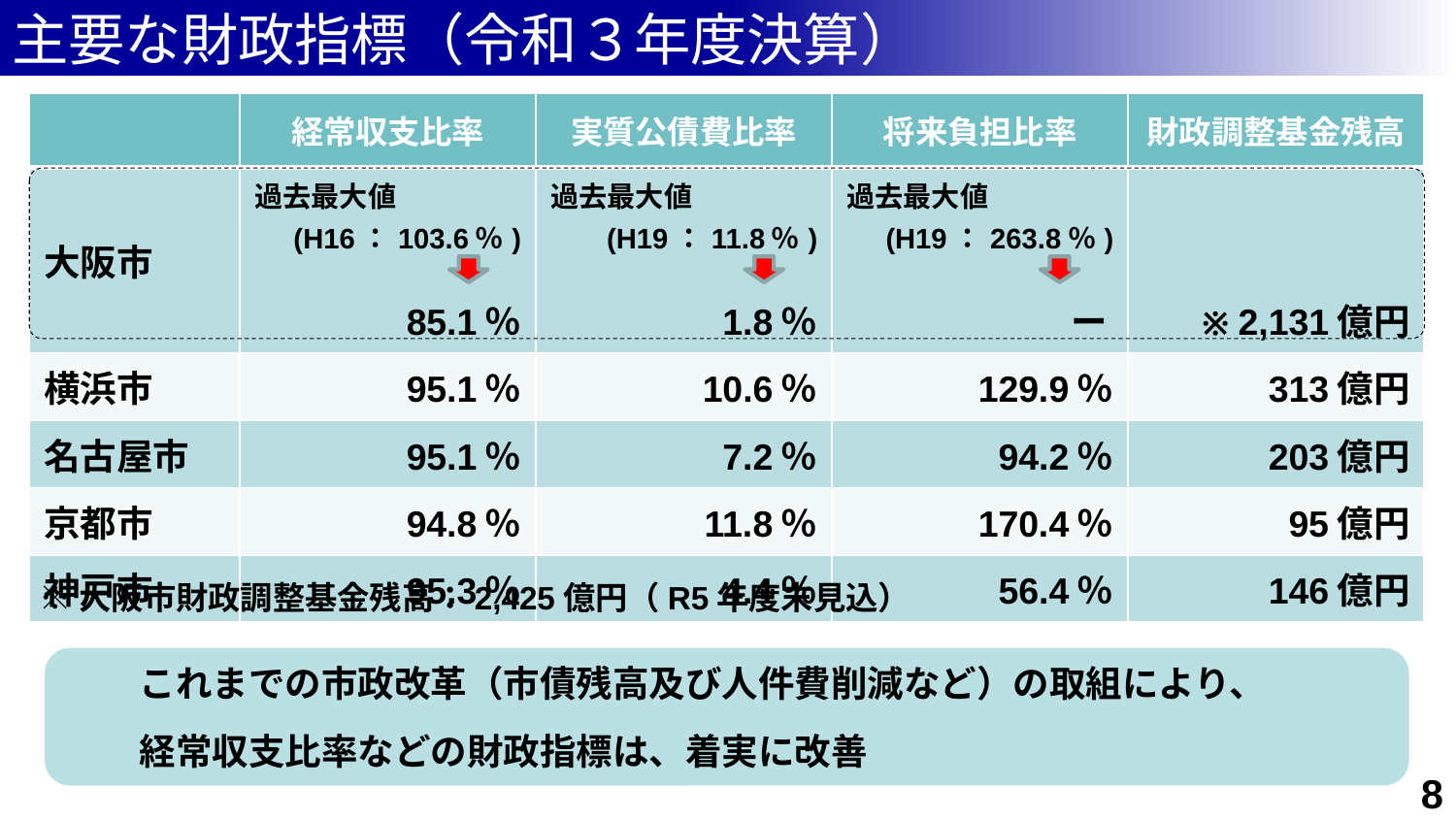

主要な財政指標（令和３年度決算）
|  | 経常収支比率 | 実質公債費比率 | 将来負担比率 | 財政調整基金残高 |
| --- | --- | --- | --- | --- |
| 大阪市 | 過去最大値 (H16：103.6％) 85.1％ | 過去最大値 (H19：11.8％) 1.8％ | 過去最大値 (H19：263.8％) 　　　　　　ー | ※ 2,131億円 |
| 横浜市 | 95.1％ | 10.6％ | 129.9％ | 313億円 |
| 名古屋市 | 95.1％ | 7.2％ | 94.2％ | 203億円 |
| 京都市 | 94.8％ | 11.8％ | 170.4％ | 95億円 |
| 神戸市 | 95.3％ | 4.4％ | 56.4％ | 146億円 |

※大阪市財政調整基金残高：2,425億円（R5年度末見込）
　　これまでの市政改革（市債残高及び人件費削減など）の取組により、
　　経常収支比率などの財政指標は、着実に改善
8